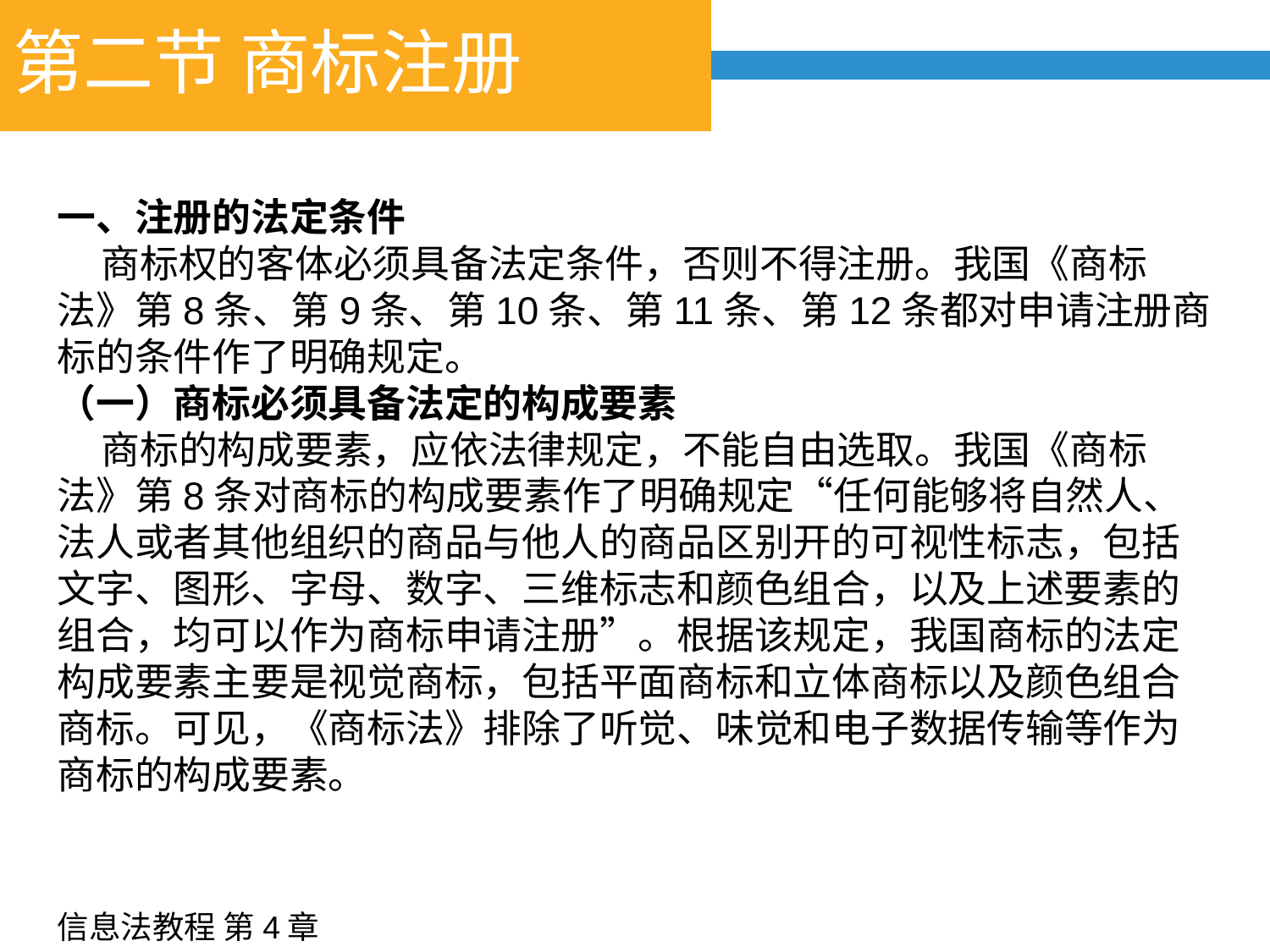

# 第二节 商标注册
一、注册的法定条件
    商标权的客体必须具备法定条件，否则不得注册。我国《商标法》第8条、第9条、第10条、第11条、第12条都对申请注册商标的条件作了明确规定。
（一）商标必须具备法定的构成要素
    商标的构成要素，应依法律规定，不能自由选取。我国《商标法》第8条对商标的构成要素作了明确规定“任何能够将自然人、法人或者其他组织的商品与他人的商品区别开的可视性标志，包括文字、图形、字母、数字、三维标志和颜色组合，以及上述要素的组合，均可以作为商标申请注册”。根据该规定，我国商标的法定构成要素主要是视觉商标，包括平面商标和立体商标以及颜色组合商标。可见，《商标法》排除了听觉、味觉和电子数据传输等作为商标的构成要素。
信息法教程 第4章